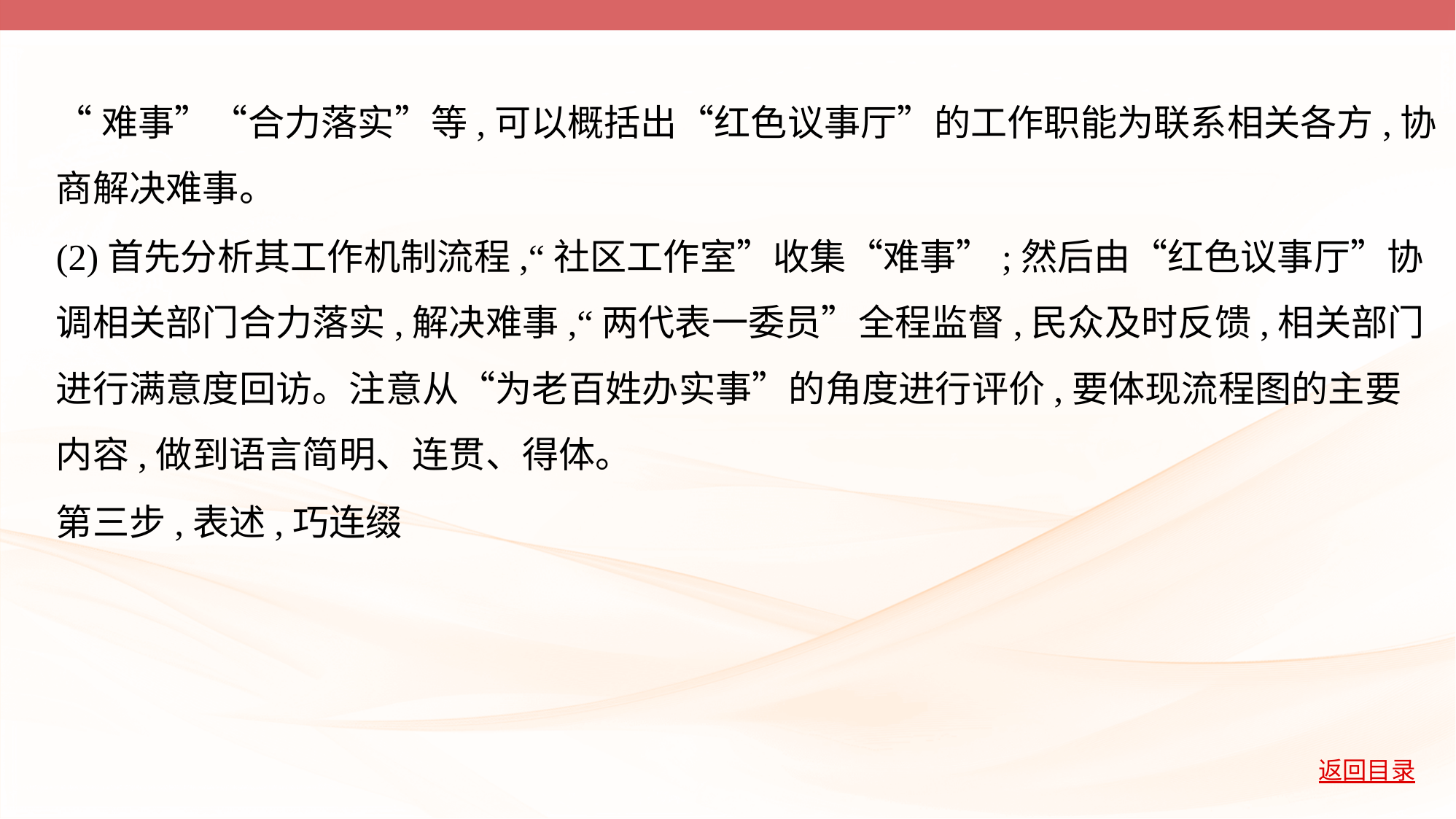

“难事”“合力落实”等,可以概括出“红色议事厅”的工作职能为联系相关各方,协
商解决难事。
(2)首先分析其工作机制流程,“社区工作室”收集“难事”;然后由“红色议事厅”协
调相关部门合力落实,解决难事,“两代表一委员”全程监督,民众及时反馈,相关部门
进行满意度回访。注意从“为老百姓办实事”的角度进行评价,要体现流程图的主要
内容,做到语言简明、连贯、得体。
第三步,表述,巧连缀